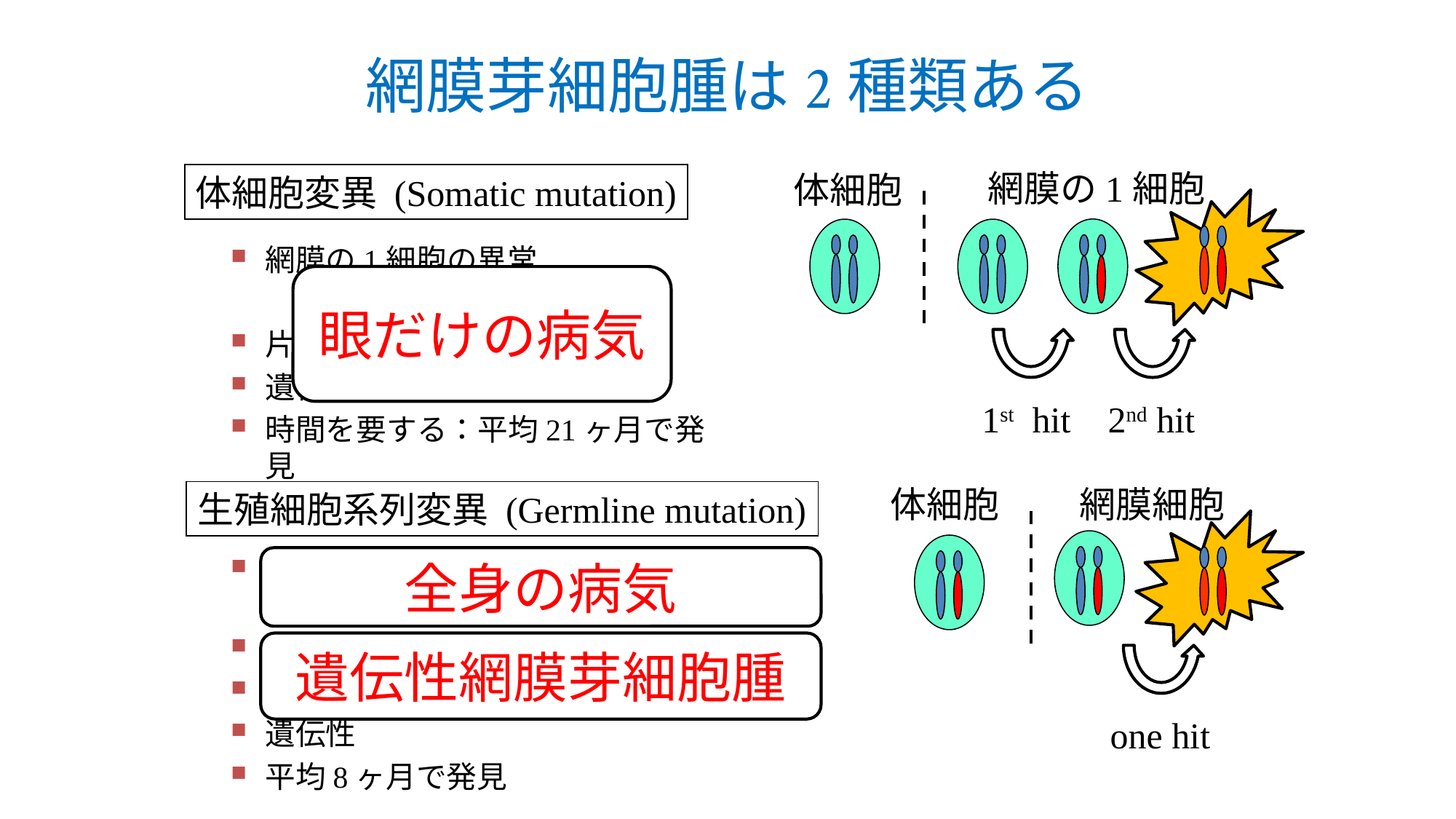

# 網膜芽細胞腫は2種類ある
網膜の1細胞
体細胞
体細胞変異 (Somatic mutation)

網膜の1細胞の異常
　　＝　他の細胞は正常
片眼性、単発
遺伝性なし
時間を要する：平均21ヶ月で発見
眼だけの病気

1st  hit
2nd hit
体細胞
網膜細胞
生殖細胞系列変異 (Germline mutation)

全ての体細胞に一方のalleleの変異あり
複数の細胞で 2nd  hitを生じうる
両眼性、片眼性の1/6
遺伝性
平均8ヶ月で発見
全身の病気

遺伝性網膜芽細胞腫
one hit